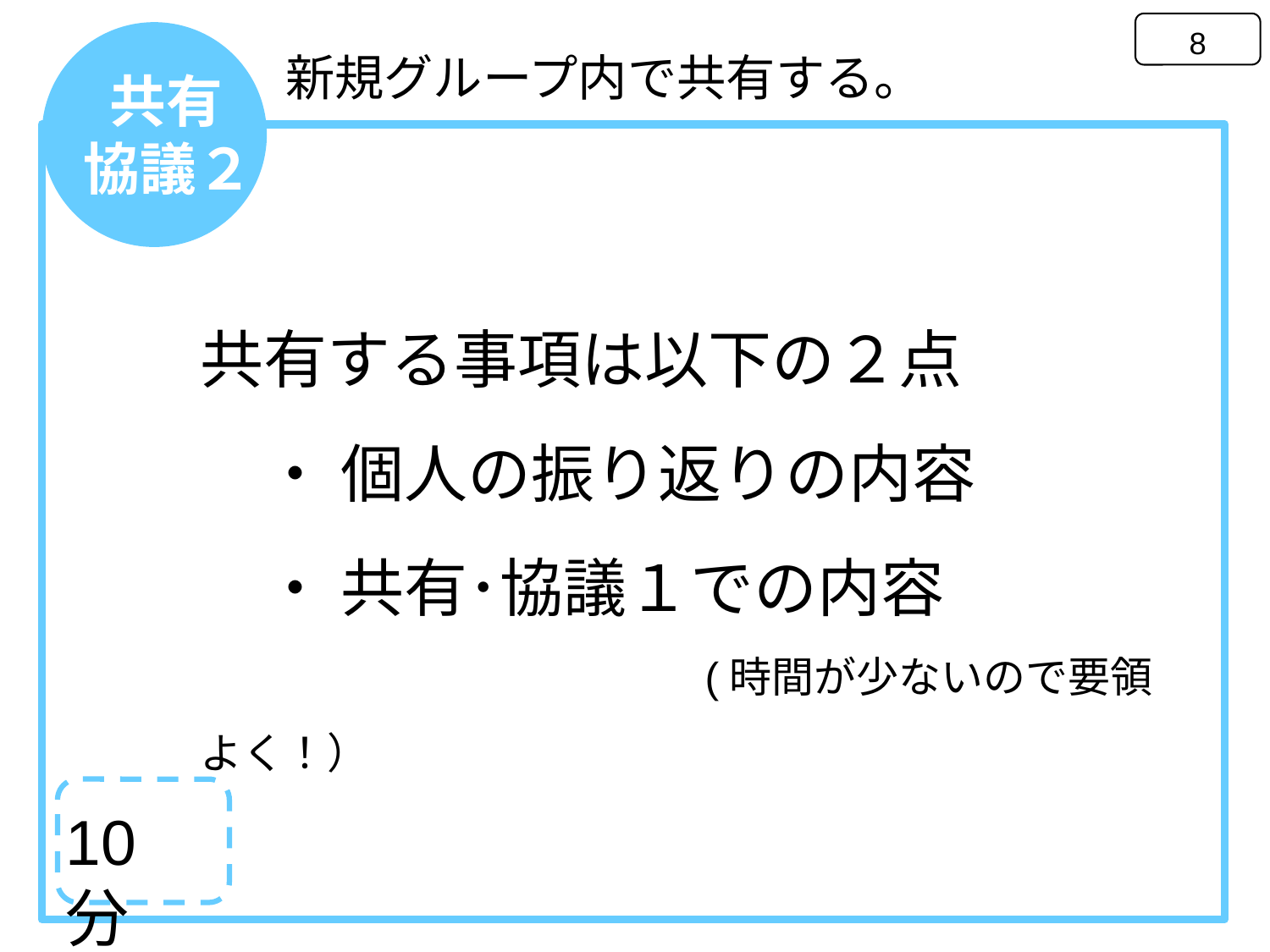

8

新規グループ内で共有する。
 共有
協議２

共有する事項は以下の２点
　・ 個人の振り返りの内容
　・ 共有･協議１での内容
  　　　　　　　　　　　(時間が少ないので要領よく！）

10分